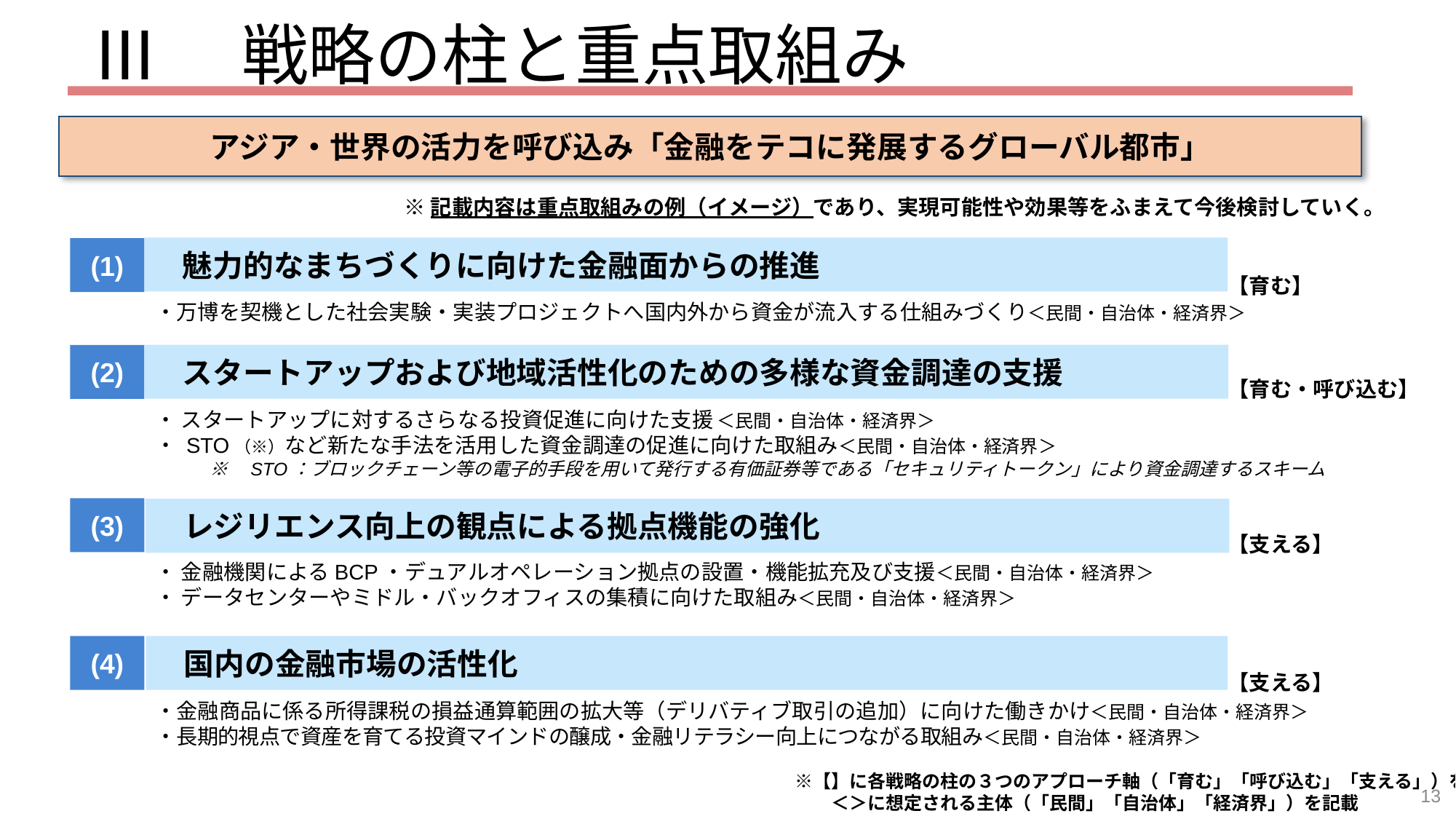

# Ⅲ　戦略の柱と重点取組み
アジア・世界の活力を呼び込み「金融をテコに発展するグローバル都市」
※記載内容は重点取組みの例（イメージ）であり、実現可能性や効果等をふまえて今後検討していく。
　魅力的なまちづくりに向けた金融面からの推進
(1)
【育む】
・万博を契機とした社会実験・実装プロジェクトへ国内外から資金が流入する仕組みづくり＜民間・自治体・経済界＞
　スタートアップおよび地域活性化のための多様な資金調達の支援
(2)
【育む・呼び込む】
・ スタートアップに対するさらなる投資促進に向けた支援 ＜民間・自治体・経済界＞
・ STO（※）など新たな手法を活用した資金調達の促進に向けた取組み＜民間・自治体・経済界＞
　　　※　STO：ブロックチェーン等の電子的手段を用いて発行する有価証券等である「セキュリティトークン」により資金調達するスキーム
(3)
　レジリエンス向上の観点による拠点機能の強化
【支える】
・ 金融機関によるBCP・デュアルオペレーション拠点の設置・機能拡充及び支援＜民間・自治体・経済界＞
・ データセンターやミドル・バックオフィスの集積に向けた取組み＜民間・自治体・経済界＞
　国内の金融市場の活性化
(4)
【支える】
・金融商品に係る所得課税の損益通算範囲の拡大等（デリバティブ取引の追加）に向けた働きかけ＜民間・自治体・経済界＞
・長期的視点で資産を育てる投資マインドの醸成・金融リテラシー向上につながる取組み＜民間・自治体・経済界＞
　※【】に各戦略の柱の３つのアプローチ軸（「育む」「呼び込む」「支える」）を記載
　　　＜＞に想定される主体（「民間」「自治体」「経済界」）を記載
13